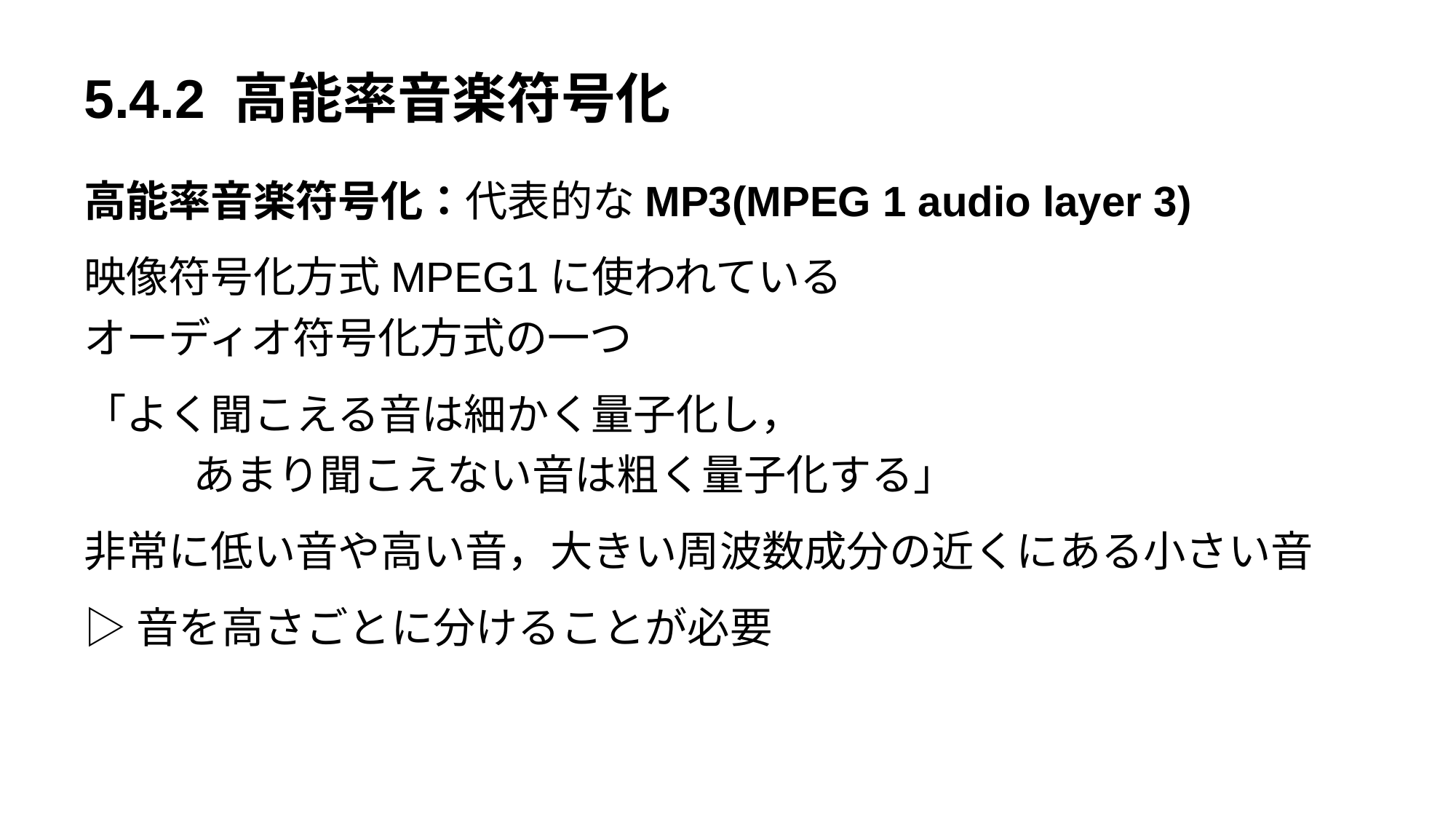

# 5.4.2 高能率音楽符号化
高能率音楽符号化：代表的なMP3(MPEG 1 audio layer 3)
映像符号化方式MPEG1に使われている
オーディオ符号化方式の一つ
「よく聞こえる音は細かく量子化し，
	あまり聞こえない音は粗く量子化する」
非常に低い音や高い音，大きい周波数成分の近くにある小さい音
▷音を高さごとに分けることが必要